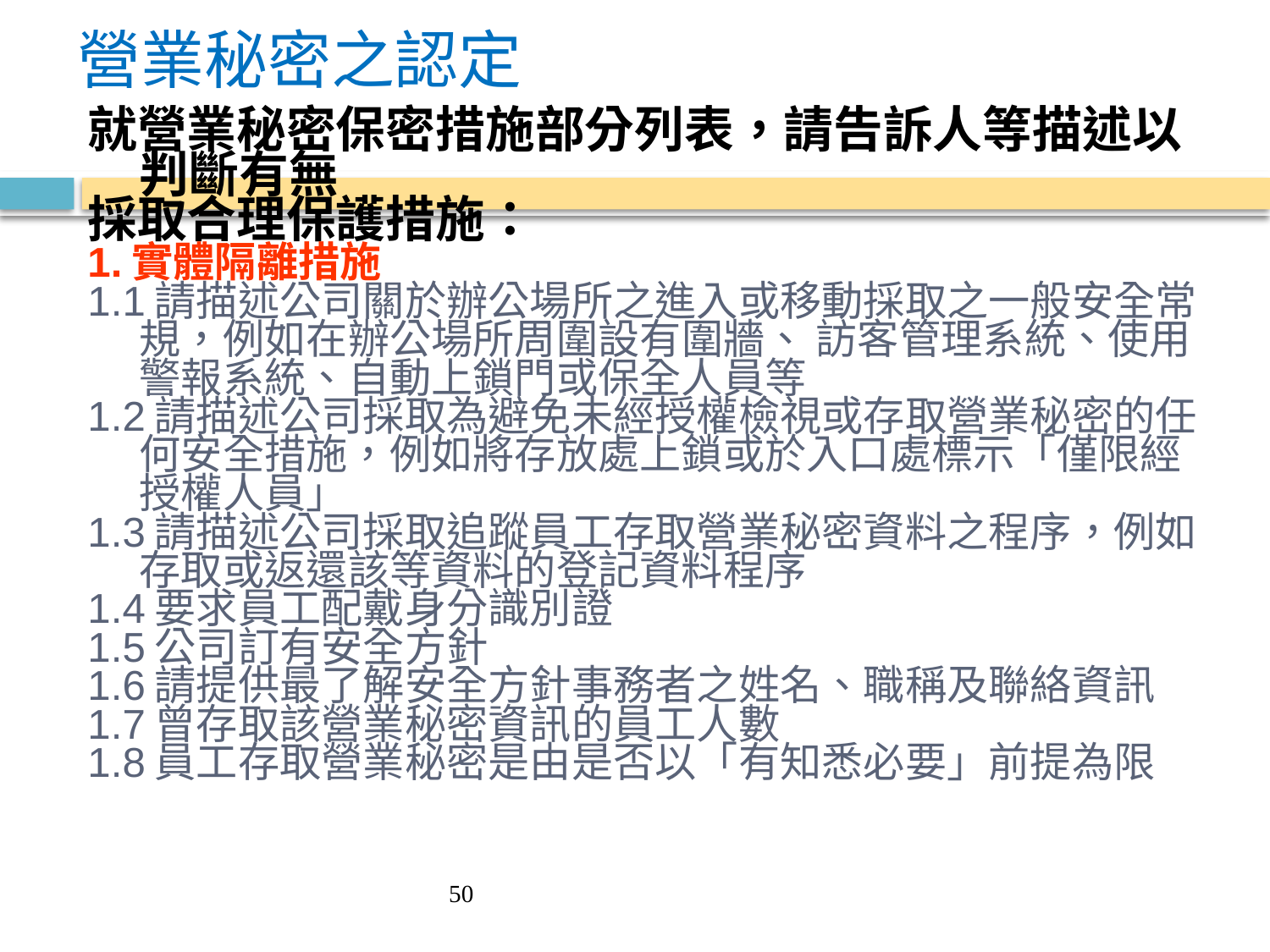

# 營業秘密之認定
就營業秘密保密措施部分列表，請告訴人等描述以判斷有無
採取合理保護措施：
1.實體隔離措施
1.1請描述公司關於辦公場所之進入或移動採取之一般安全常規，例如在辦公場所周圍設有圍牆、 訪客管理系統、使用警報系統、自動上鎖門或保全人員等
1.2請描述公司採取為避免未經授權檢視或存取營業秘密的任何安全措施，例如將存放處上鎖或於入口處標示「僅限經授權人員」
1.3請描述公司採取追蹤員工存取營業秘密資料之程序，例如存取或返還該等資料的登記資料程序
1.4要求員工配戴身分識別證
1.5公司訂有安全方針
1.6請提供最了解安全方針事務者之姓名、職稱及聯絡資訊
1.7曾存取該營業秘密資訊的員工人數
1.8員工存取營業秘密是由是否以「有知悉必要」前提為限

50